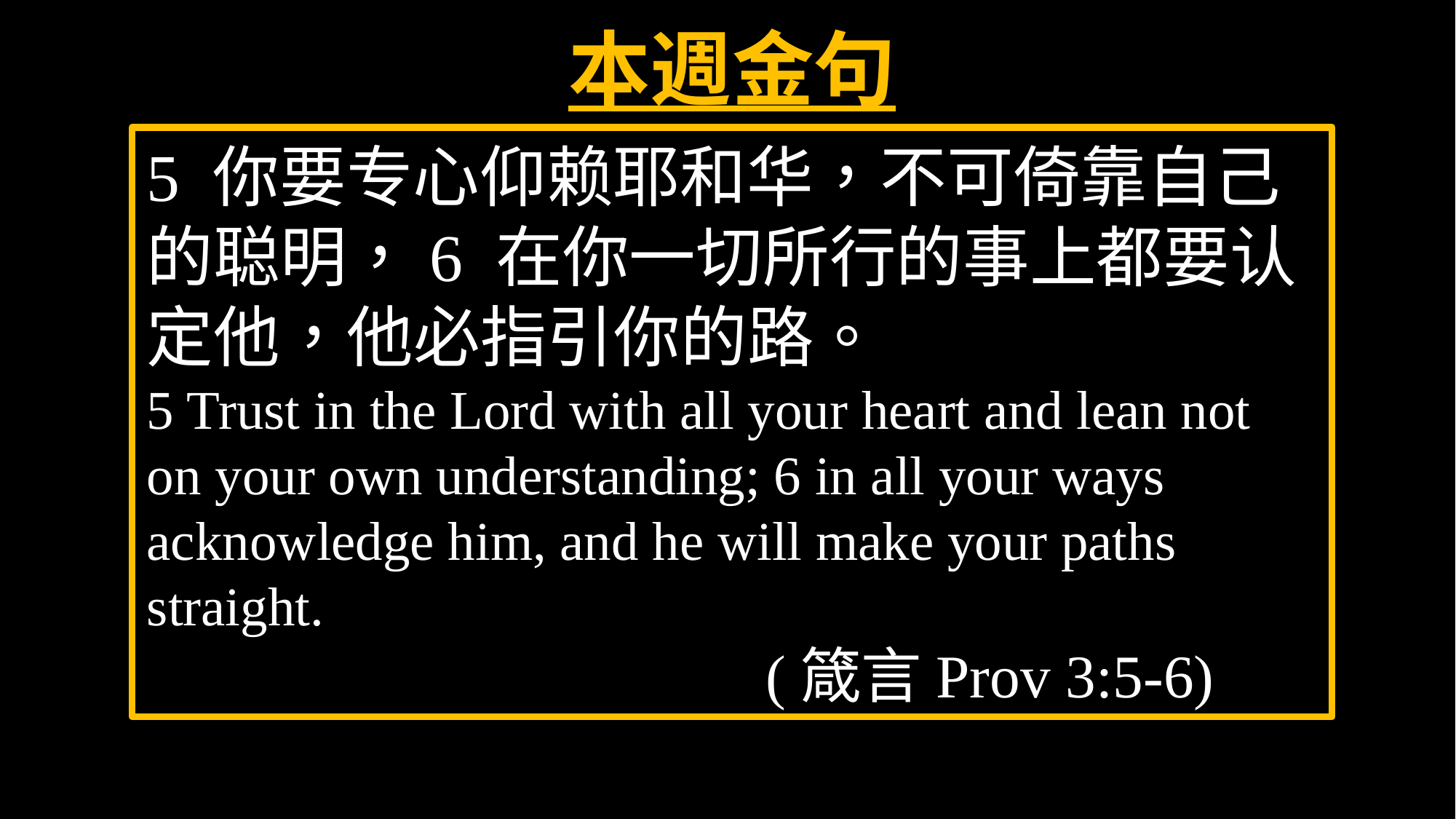

本週金句
5 你要专心仰赖耶和华，不可倚靠自己的聪明，6 在你一切所行的事上都要认定他，他必指引你的路。
5 Trust in the Lord with all your heart and lean not on your own understanding; 6 in all your ways acknowledge him, and he will make your paths straight.
                                         (箴言Prov 3:5-6)